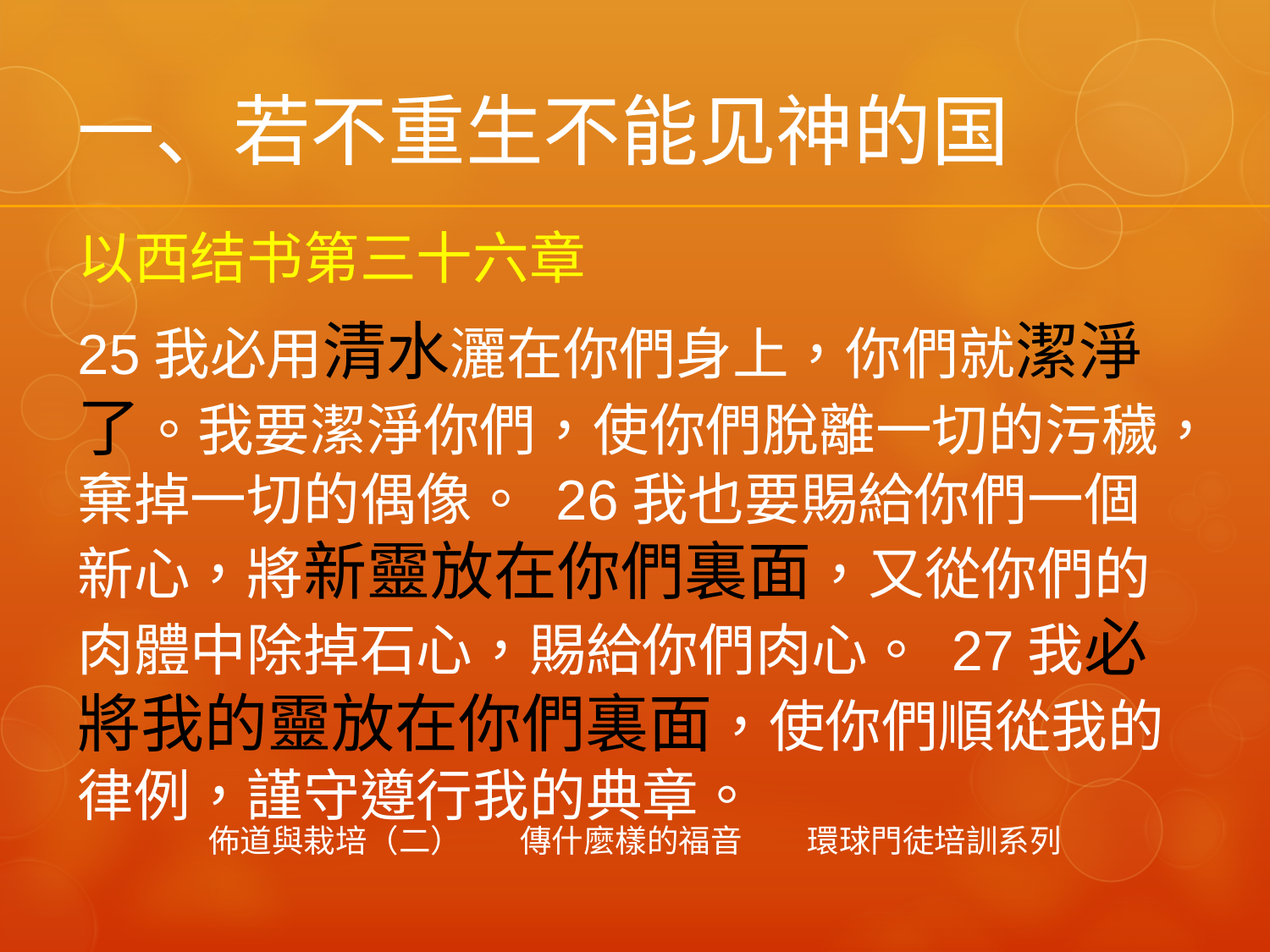

一、若不重生不能见神的国

以西结书第三十六章

25我必用清水灑在你們身上，你們就潔淨了。我要潔淨你們，使你們脫離一切的污穢，棄掉一切的偶像。 26我也要賜給你們一個新心，將新靈放在你們裏面，又從你們的肉體中除掉石心，賜給你們肉心。 27我必將我的靈放在你們裏面，使你們順從我的律例，謹守遵行我的典章。